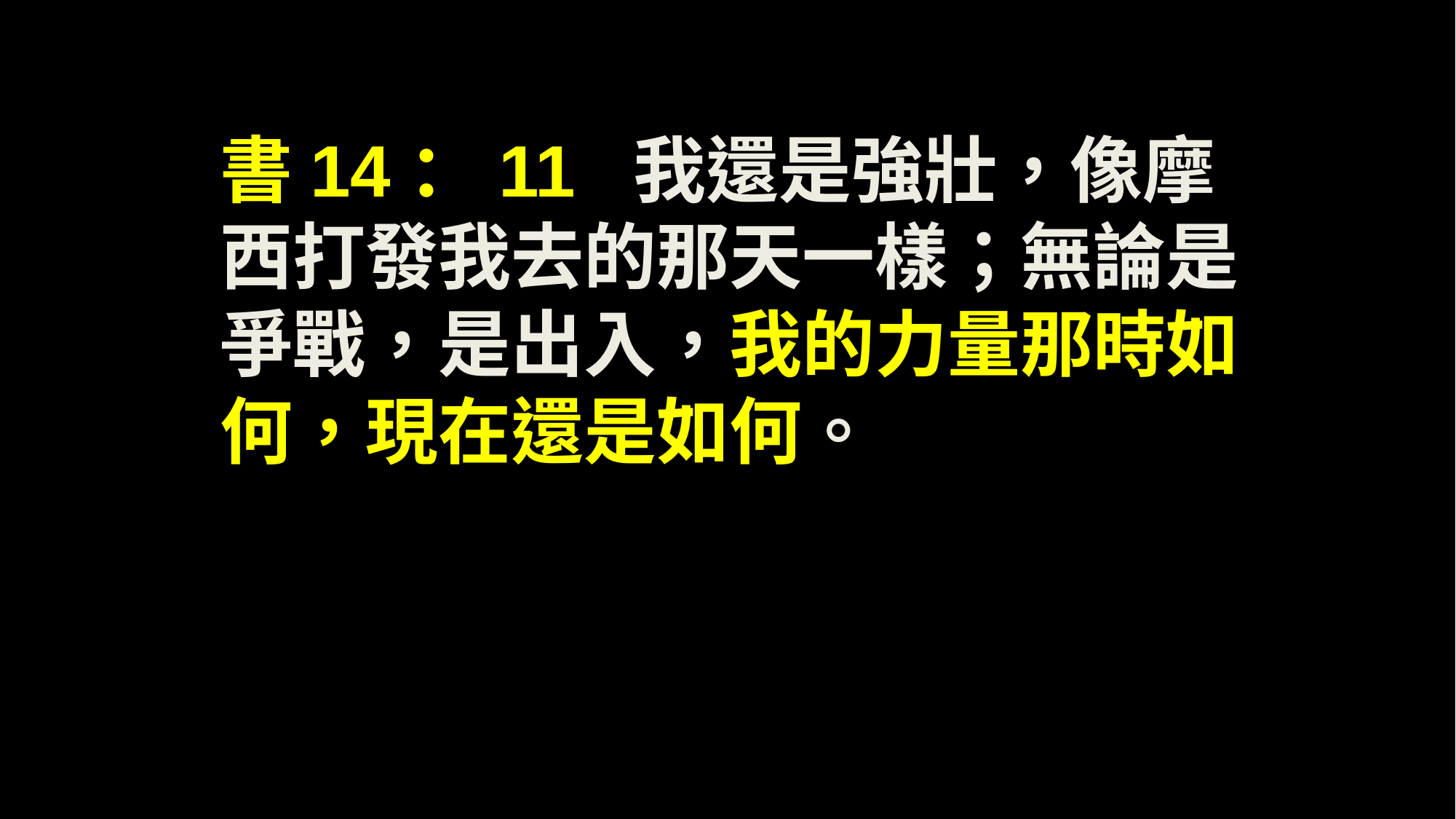

書14：11  我還是強壯，像摩西打發我去的那天一樣；無論是爭戰，是出入，我的力量那時如何，現在還是如何。